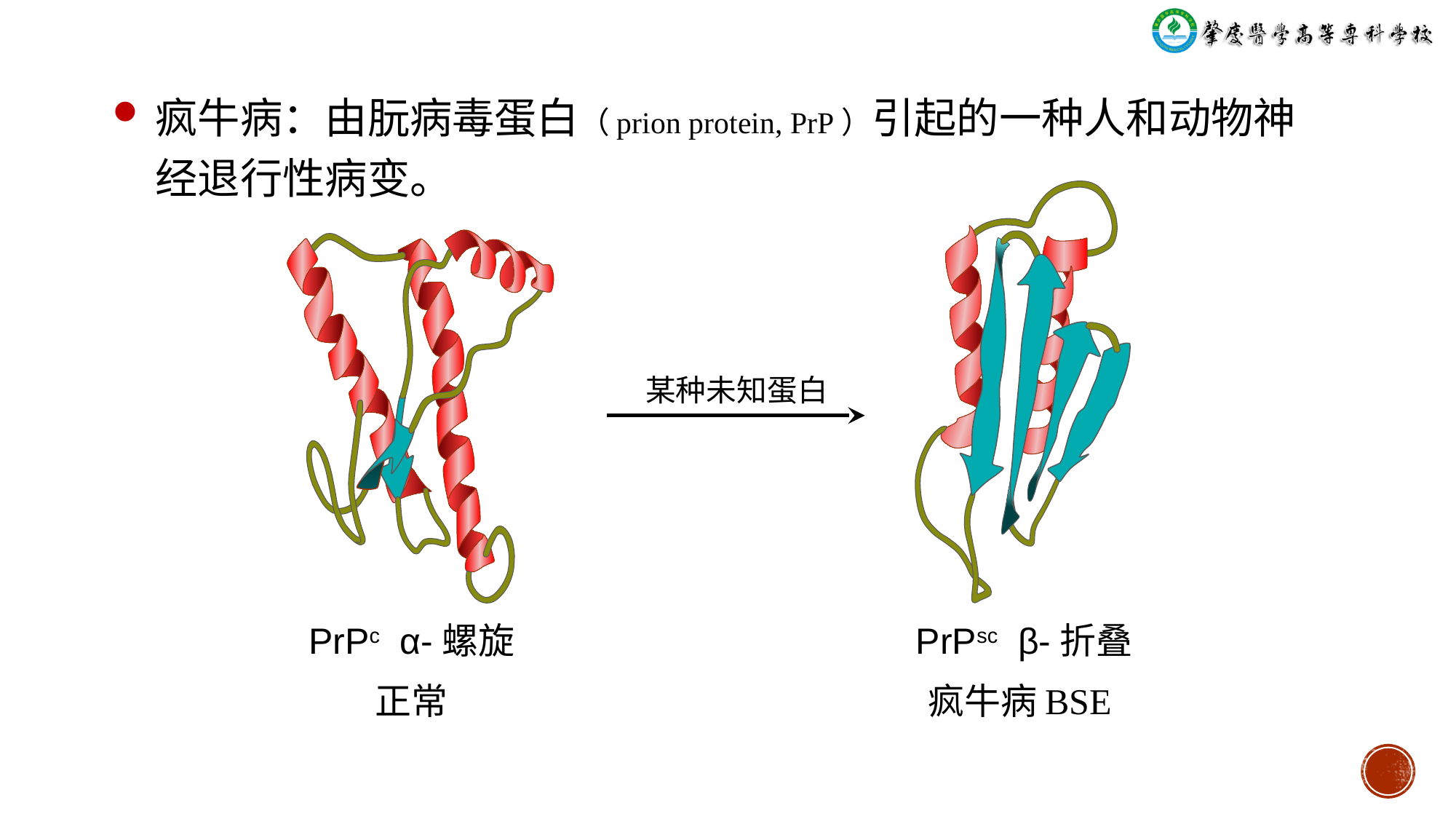

疯牛病：由朊病毒蛋白（prion protein, PrP）引起的一种人和动物神经退行性病变。

某种未知蛋白
PrPc  α-螺旋
PrPsc  β-折叠
正常
疯牛病BSE